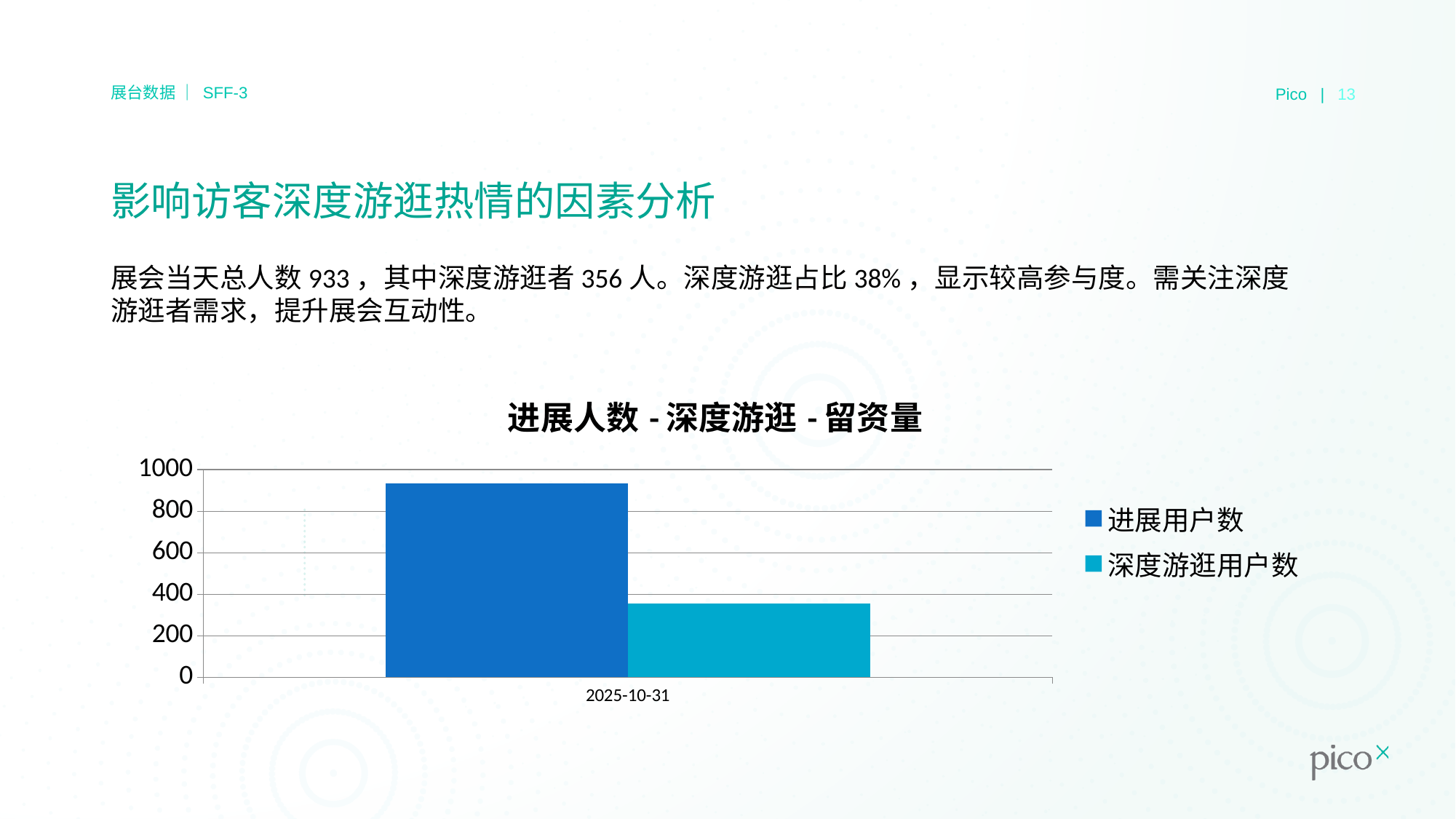

Pico   |
13
展台数据 ｜ SFF-3
# 影响访客深度游逛热情的因素分析

展会当天总人数933，其中深度游逛者356人。深度游逛占比38%，显示较高参与度。需关注深度游逛者需求，提升展会互动性。

### Chart: 进展人数-深度游逛-留资量

| Category | 进展用户数 | 深度游逛用户数 |
|---|---|---|
| 2025-10-31 | 933.0 | 356.0 |